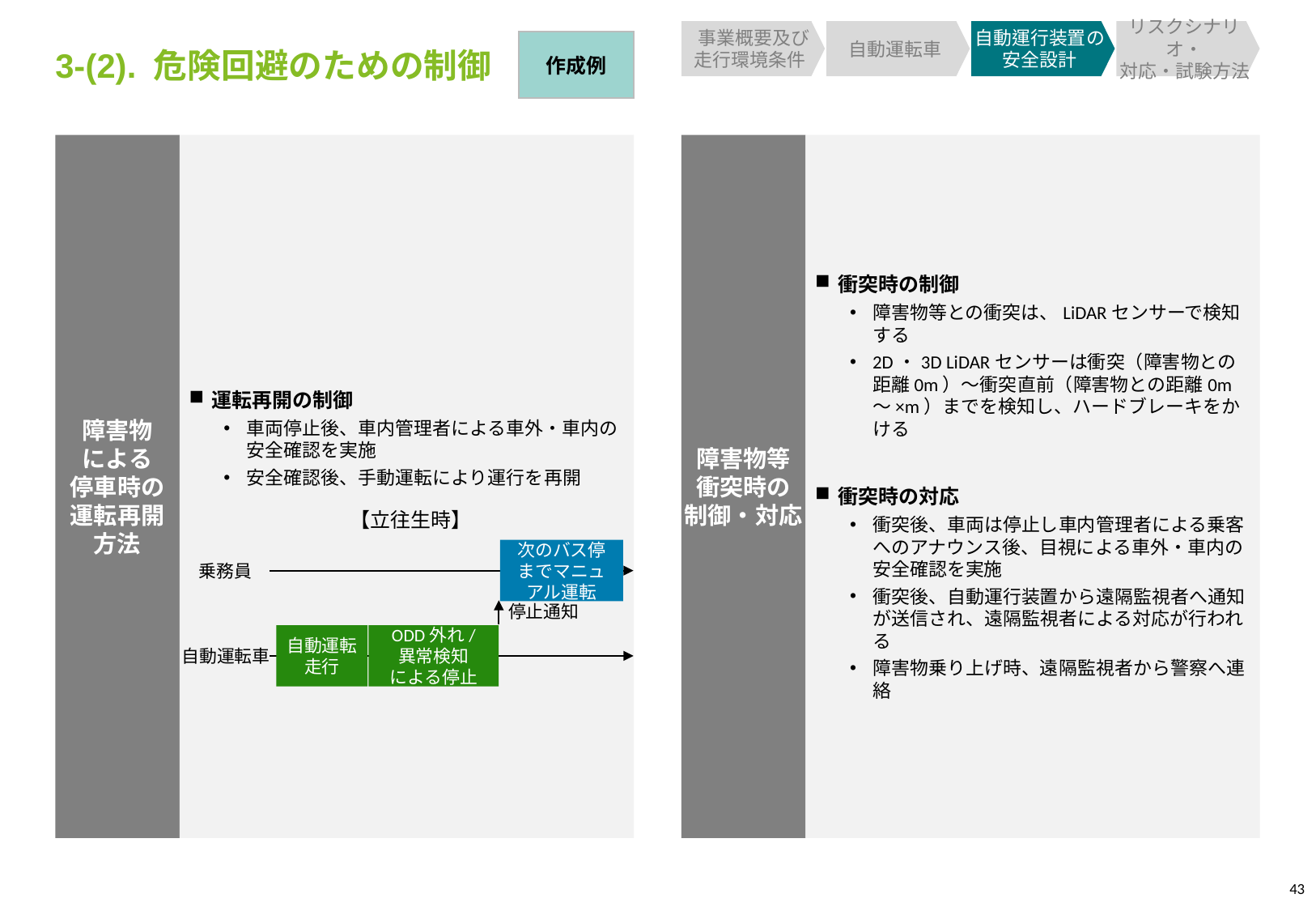

事業概要及び
走行環境条件
自動運転車
自動運行装置の安全設計
リスクシナリオ・
対応・試験方法
作成例
3-(2). 危険回避のための制御
運転再開の制御
車両停止後、車内管理者による車外・車内の安全確認を実施
安全確認後、手動運転により運行を再開

衝突時の制御
障害物等との衝突は、LiDARセンサーで検知する
2D・3D LiDARセンサーは衝突（障害物との距離0m）～衝突直前（障害物との距離0m～×m）までを検知し、ハードブレーキをかける

衝突時の対応
衝突後、車両は停止し車内管理者による乗客へのアナウンス後、目視による車外・車内の安全確認を実施
衝突後、自動運行装置から遠隔監視者へ通知が送信され、遠隔監視者による対応が行われる
障害物乗り上げ時、遠隔監視者から警察へ連絡
障害物
による
停車時の
運転再開
方法
障害物等
衝突時の
制御・対応
【立往生時】
次のバス停
までマニュアル運転
乗務員
停止通知
自動運転走行
ODD外れ/
異常検知
による停止
自動運転車
43